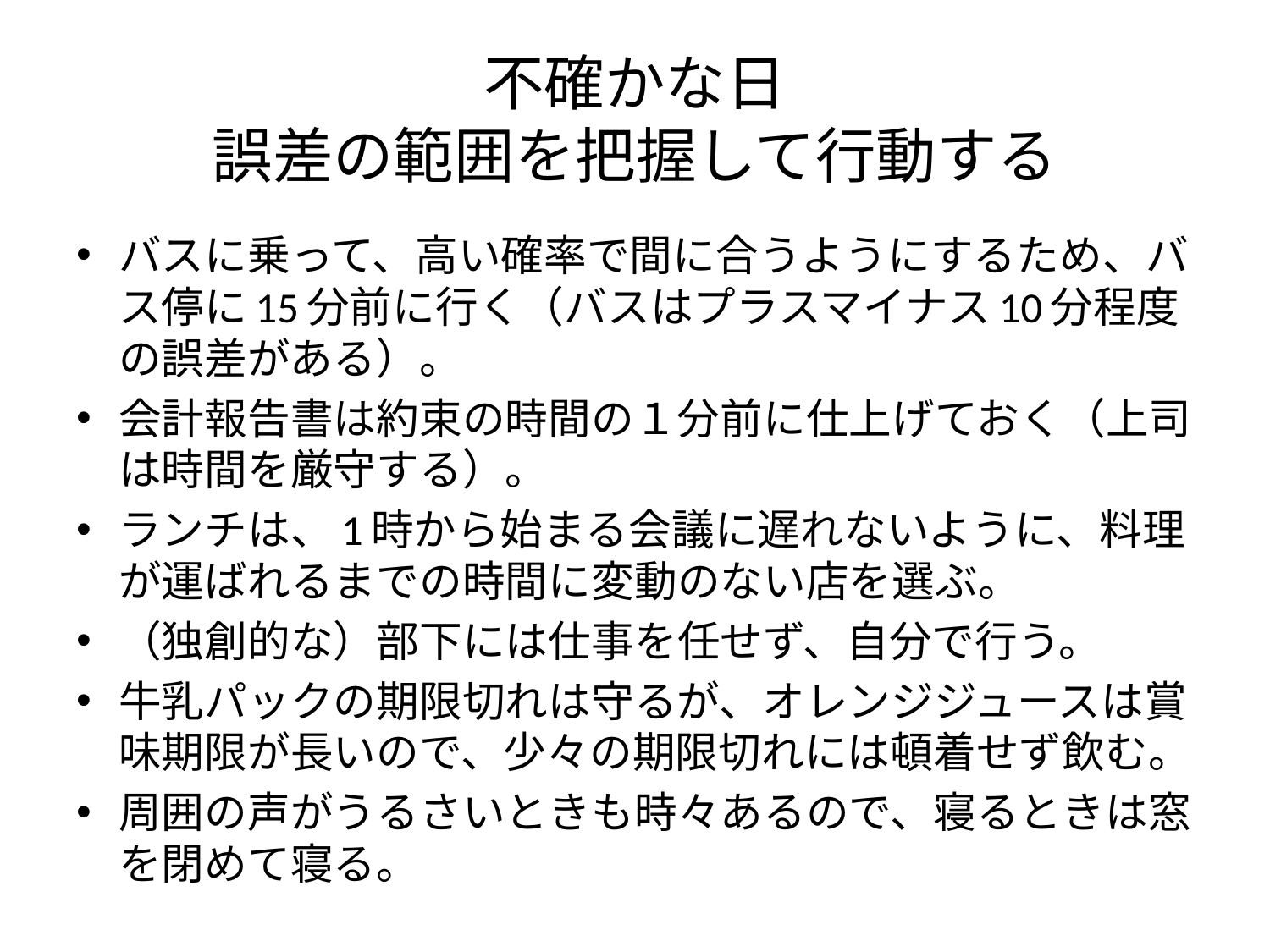

# 不確かな日 誤差の範囲を把握して行動する
バスに乗って、高い確率で間に合うようにするため、バス停に15分前に行く（バスはプラスマイナス10分程度の誤差がある）。
会計報告書は約束の時間の１分前に仕上げておく（上司は時間を厳守する）。
ランチは、1時から始まる会議に遅れないように、料理が運ばれるまでの時間に変動のない店を選ぶ。
（独創的な）部下には仕事を任せず、自分で行う。
牛乳パックの期限切れは守るが、オレンジジュースは賞味期限が長いので、少々の期限切れには頓着せず飲む。
周囲の声がうるさいときも時々あるので、寝るときは窓を閉めて寝る。